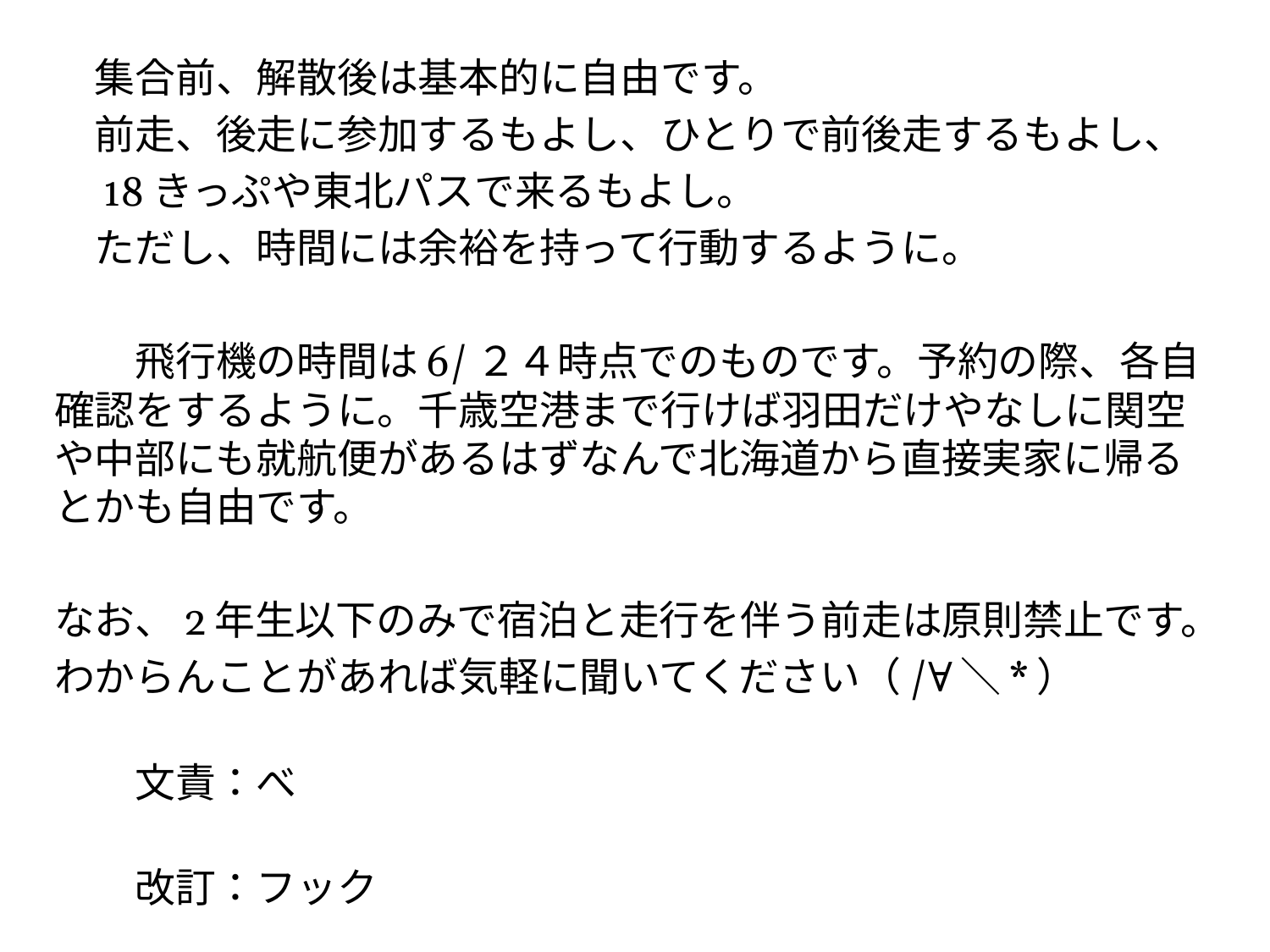

#
　集合前、解散後は基本的に自由です。
　前走、後走に参加するもよし、ひとりで前後走するもよし、
　18きっぷや東北パスで来るもよし。
　ただし、時間には余裕を持って行動するように。

　　飛行機の時間は6/２４時点でのものです。予約の際、各自確認をするように。千歳空港まで行けば羽田だけやなしに関空や中部にも就航便があるはずなんで北海道から直接実家に帰るとかも自由です。

なお、2年生以下のみで宿泊と走行を伴う前走は原則禁止です。
わからんことがあれば気軽に聞いてください（/∀＼*）
　　　　　　　　　　　　　　　　　　　　　　　　　　　　　　文責：べ
　　　　　　　　　　　　　　　　　　　　　　　　　　　　　　改訂：フック